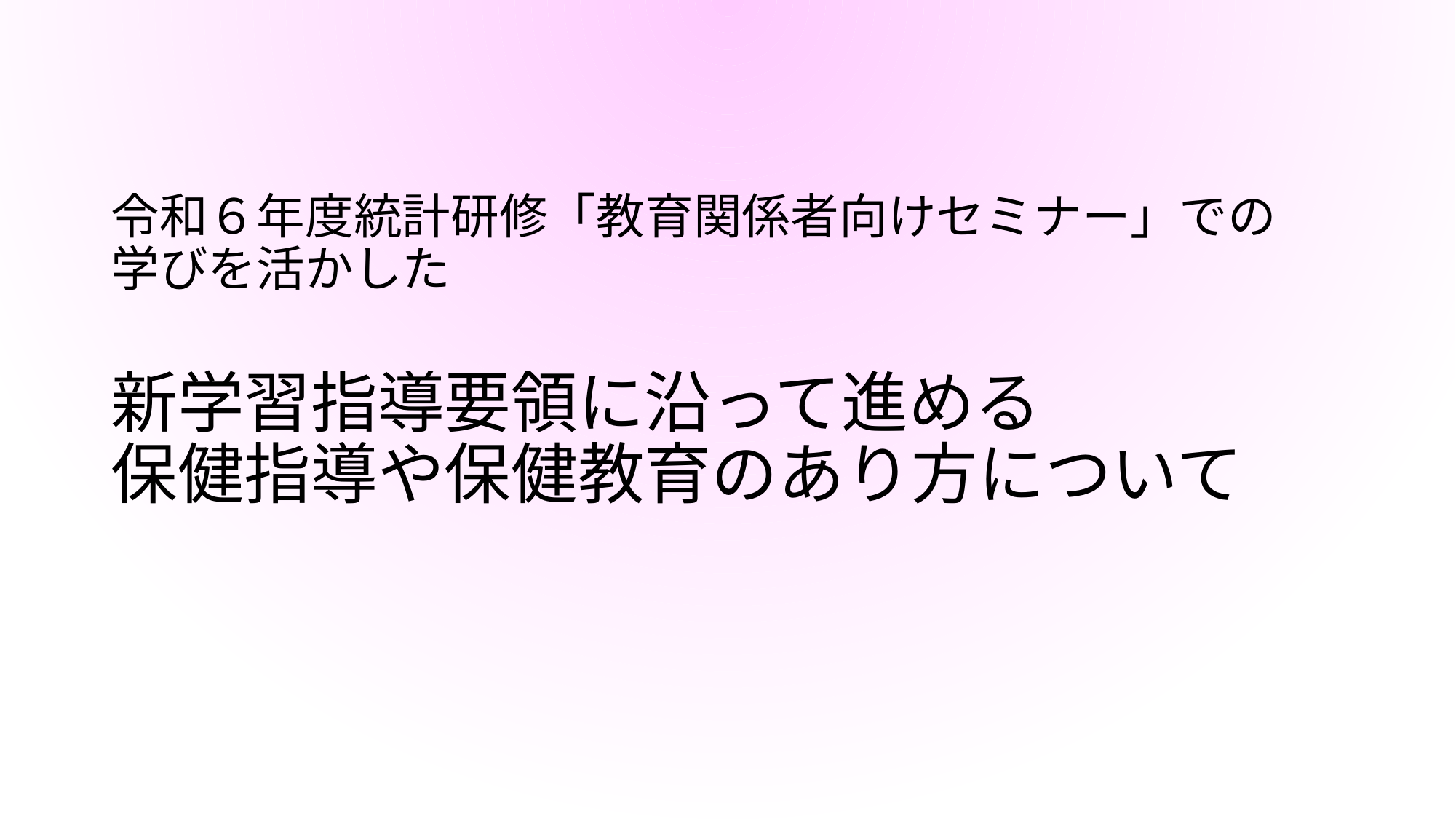

# 令和６年度統計研修「教育関係者向けセミナー」での 学びを活かした 新学習指導要領に沿って進める 保健指導や保健教育のあり方について